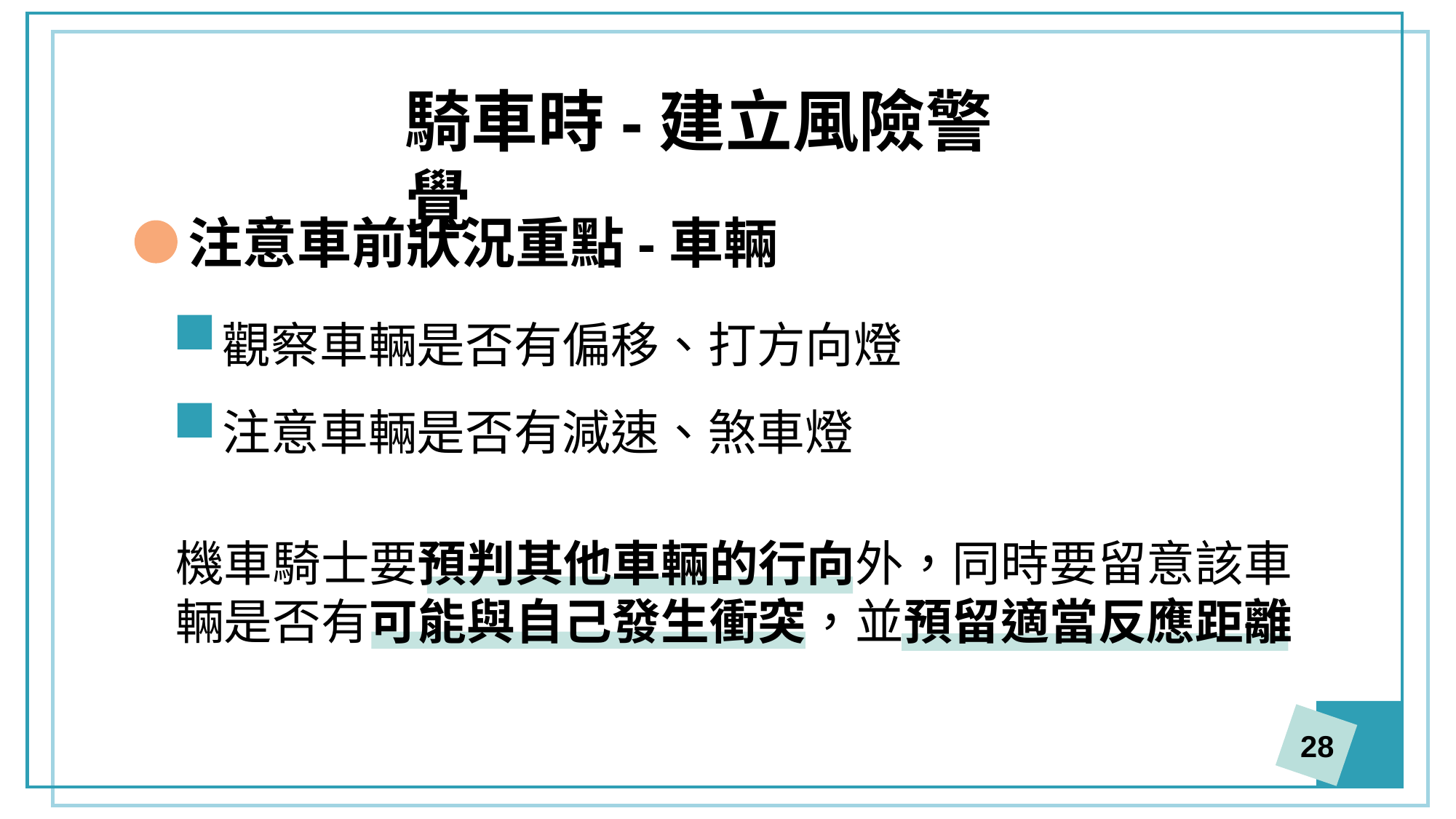

騎車時-建立風險警覺
注意車前狀況重點-車輛

觀察車輛是否有偏移、打方向燈
注意車輛是否有減速、煞車燈

機車騎士要預判其他車輛的行向外，同時要留意該車輛是否有可能與自己發生衝突，並預留適當反應距離

28